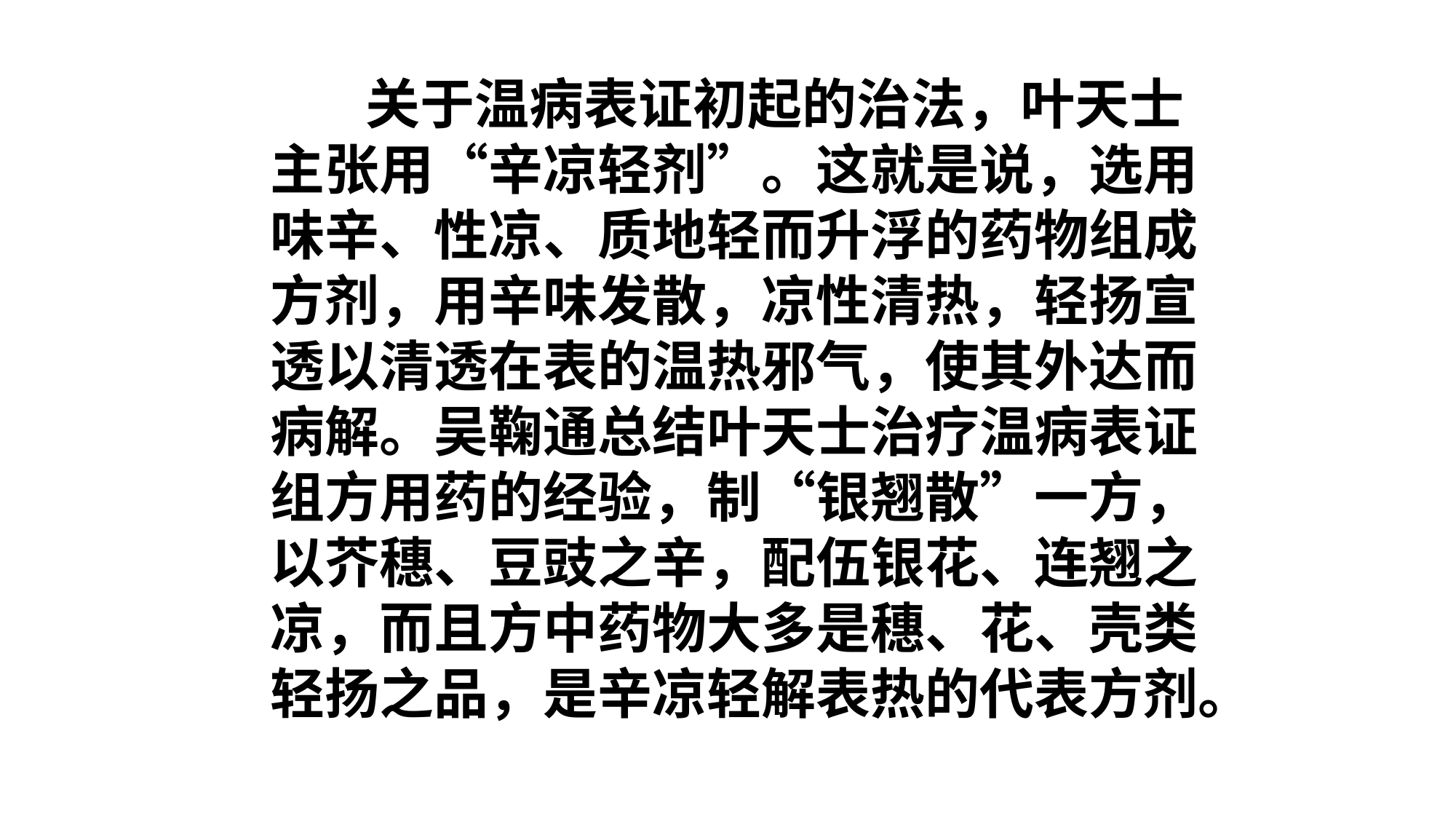

关于温病表证初起的治法，叶天士主张用“辛凉轻剂”。这就是说，选用味辛、性凉、质地轻而升浮的药物组成方剂，用辛味发散，凉性清热，轻扬宣透以清透在表的温热邪气，使其外达而病解。吴鞠通总结叶天士治疗温病表证组方用药的经验，制“银翘散”一方，以芥穗、豆豉之辛，配伍银花、连翘之凉，而且方中药物大多是穗、花、壳类轻扬之品，是辛凉轻解表热的代表方剂。